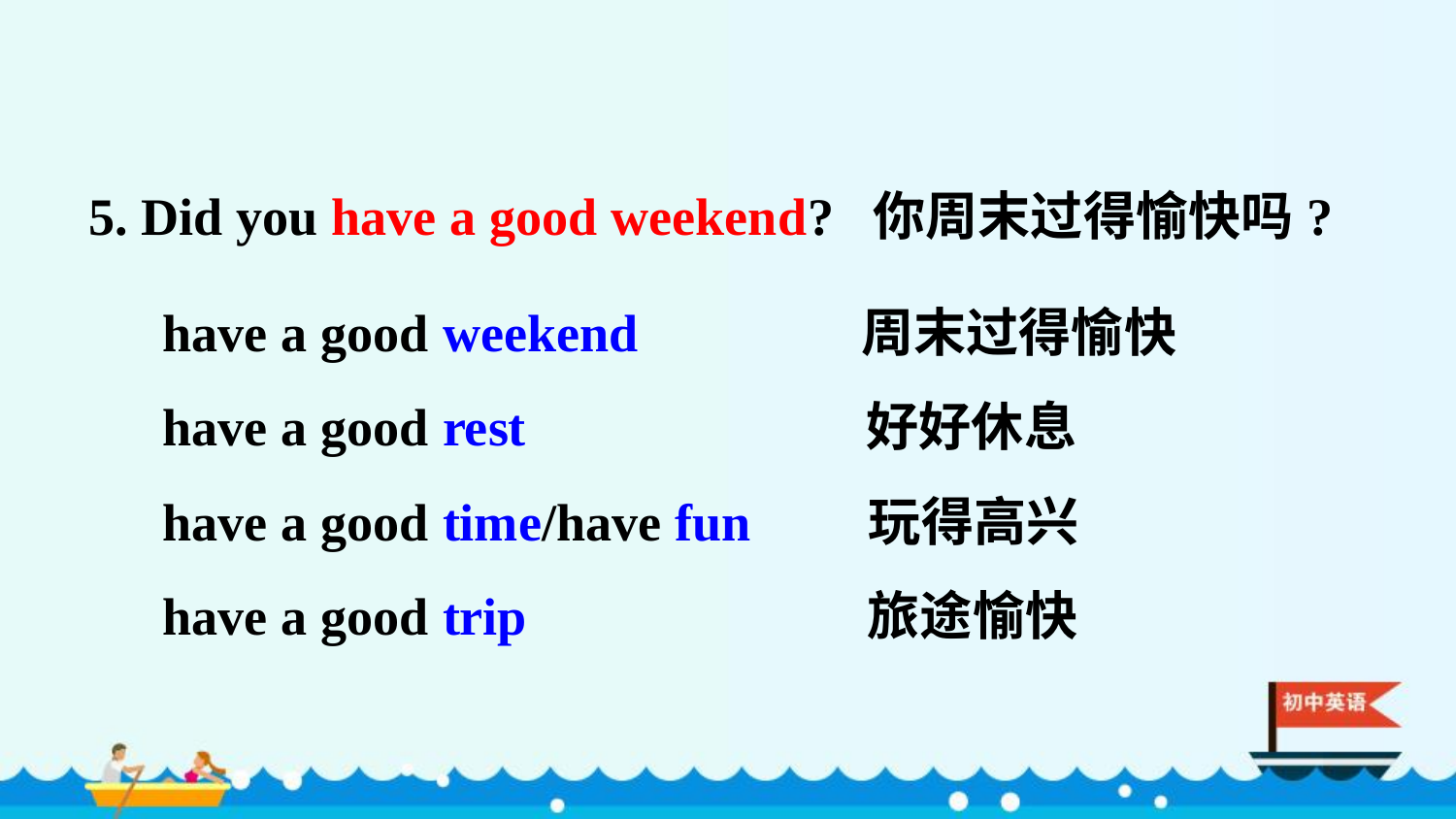

5. Did you have a good weekend?  你周末过得愉快吗?
have a good weekend                周末过得愉快
have a good rest                         好好休息
have a good time/have fun        玩得高兴
have a good trip                         旅途愉快